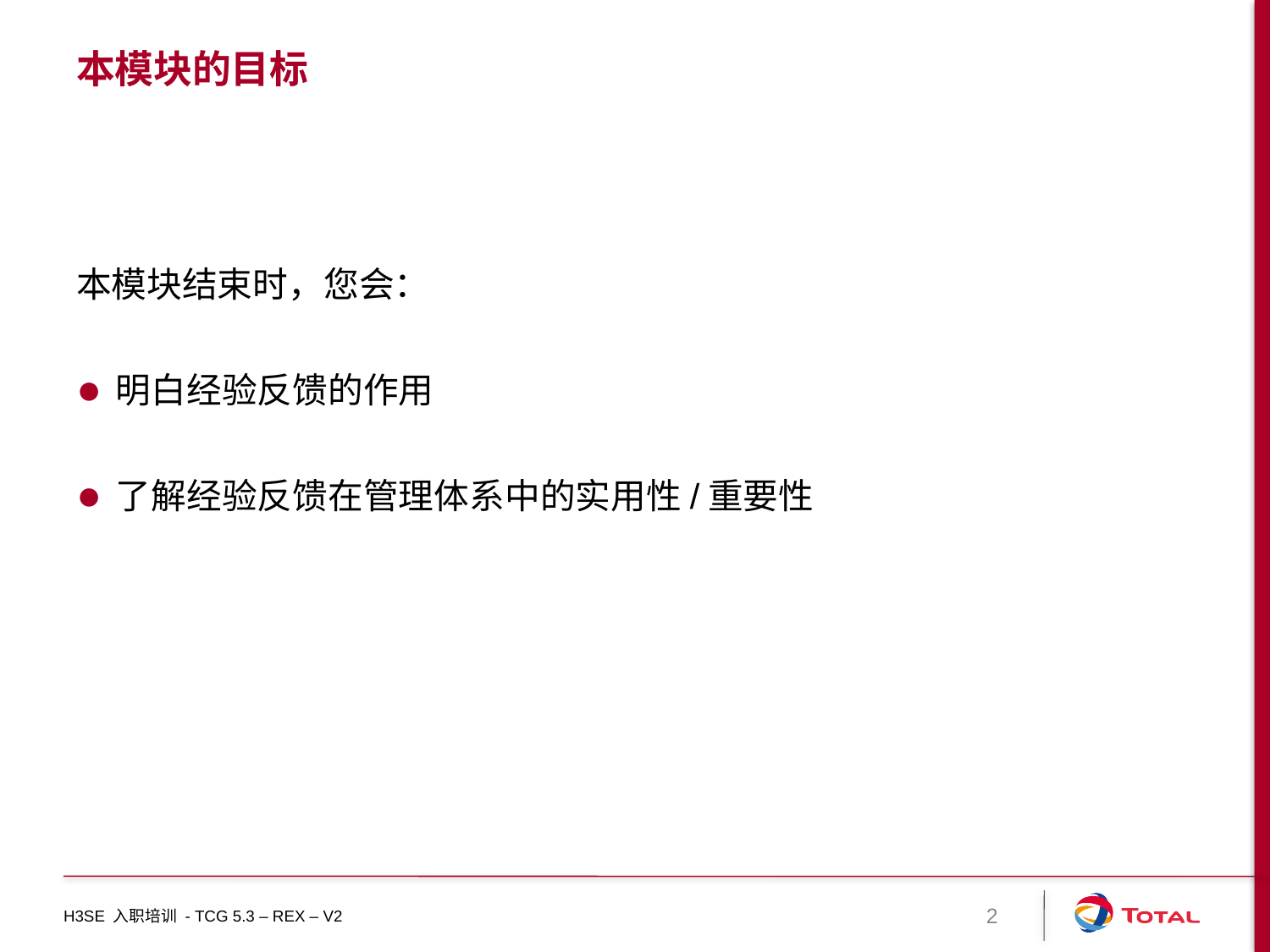

# 本模块的目标
本模块结束时，您会：

明白经验反馈的作用

了解经验反馈在管理体系中的实用性/重要性
H3SE 入职培训 - TCG 5.3 – REX – V2
2